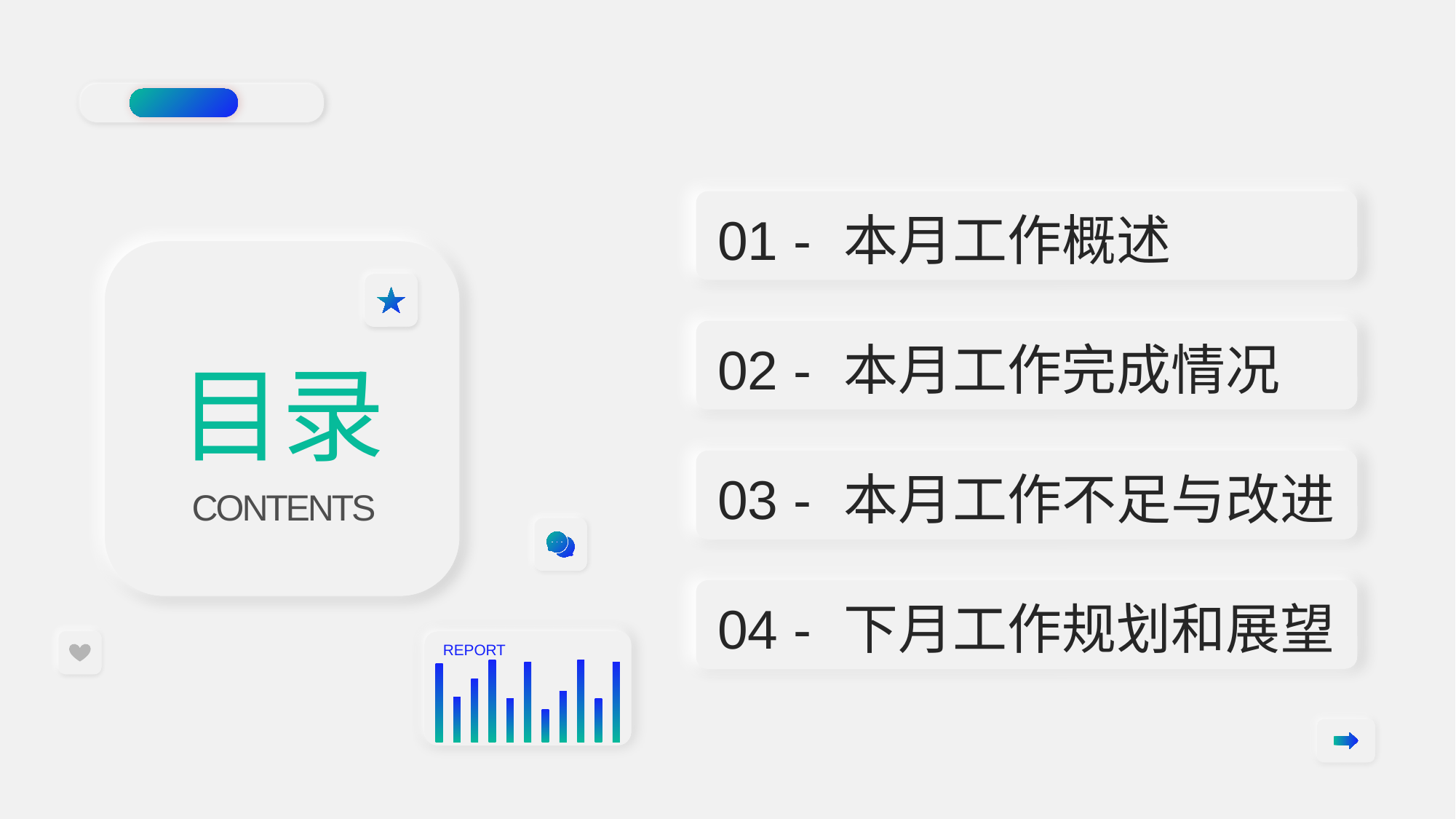

01 -
本月工作概述
02 -
本月工作完成情况
目录
03 -
本月工作不足与改进
CONTENTS
04 -
下月工作规划和展望